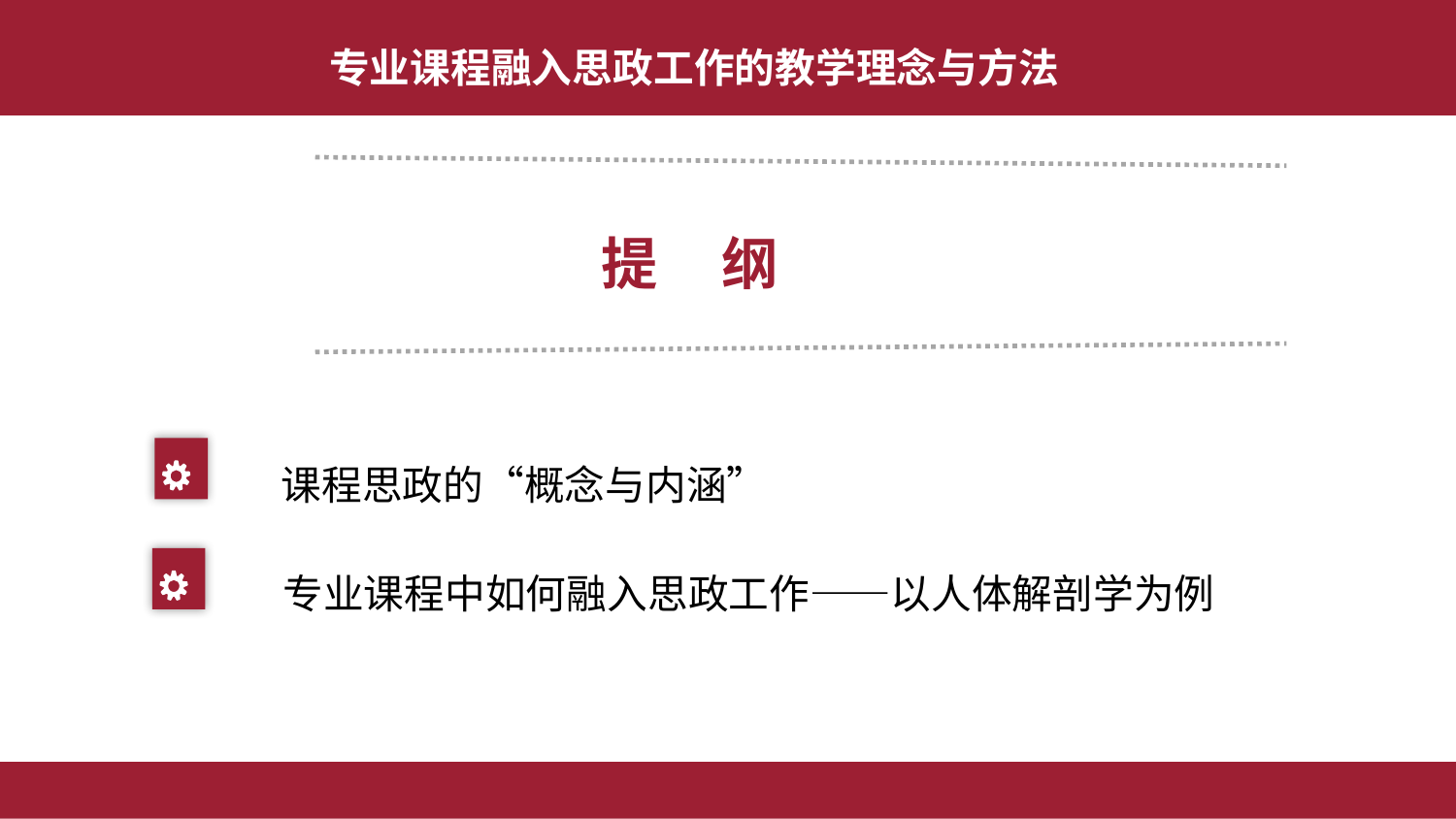

专业课程融入思政工作的教学理念与方法

  提     纲

课程思政的“概念与内涵”

   专业课程中如何融入思政工作——以人体解剖学为例